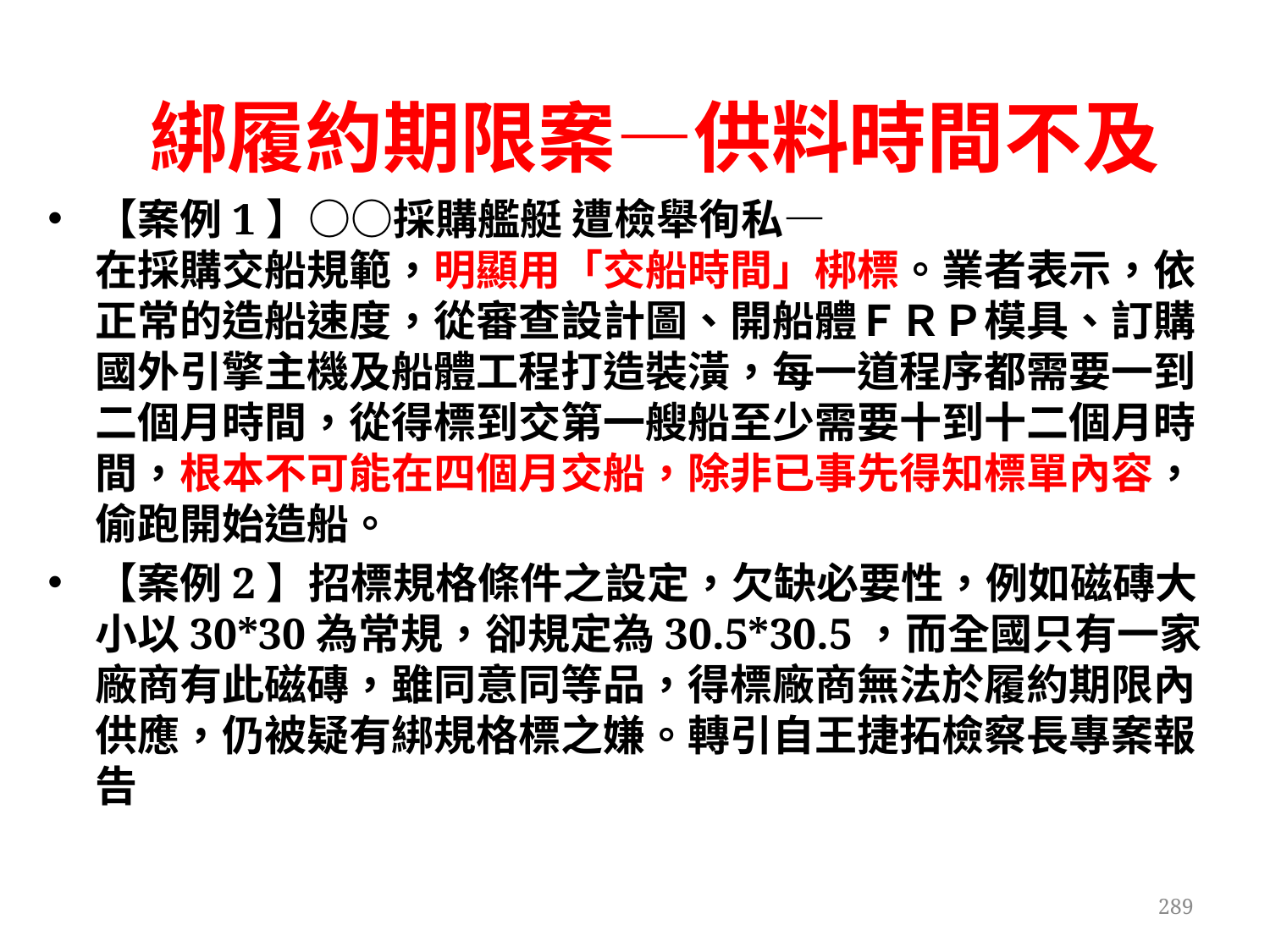

綁履約期限案—供料時間不及
【案例1】○○採購艦艇 遭檢舉徇私—
在採購交船規範，明顯用「交船時間」梆標。業者表示，依正常的造船速度，從審查設計圖、開船體ＦＲＰ模具、訂購國外引擎主機及船體工程打造裝潢，每一道程序都需要一到二個月時間，從得標到交第一艘船至少需要十到十二個月時間，根本不可能在四個月交船，除非已事先得知標單內容，偷跑開始造船。
【案例2】招標規格條件之設定，欠缺必要性，例如磁磚大小以30*30為常規，卻規定為30.5*30.5，而全國只有一家廠商有此磁磚，雖同意同等品，得標廠商無法於履約期限內供應，仍被疑有綁規格標之嫌。轉引自王捷拓檢察長專案報告

289